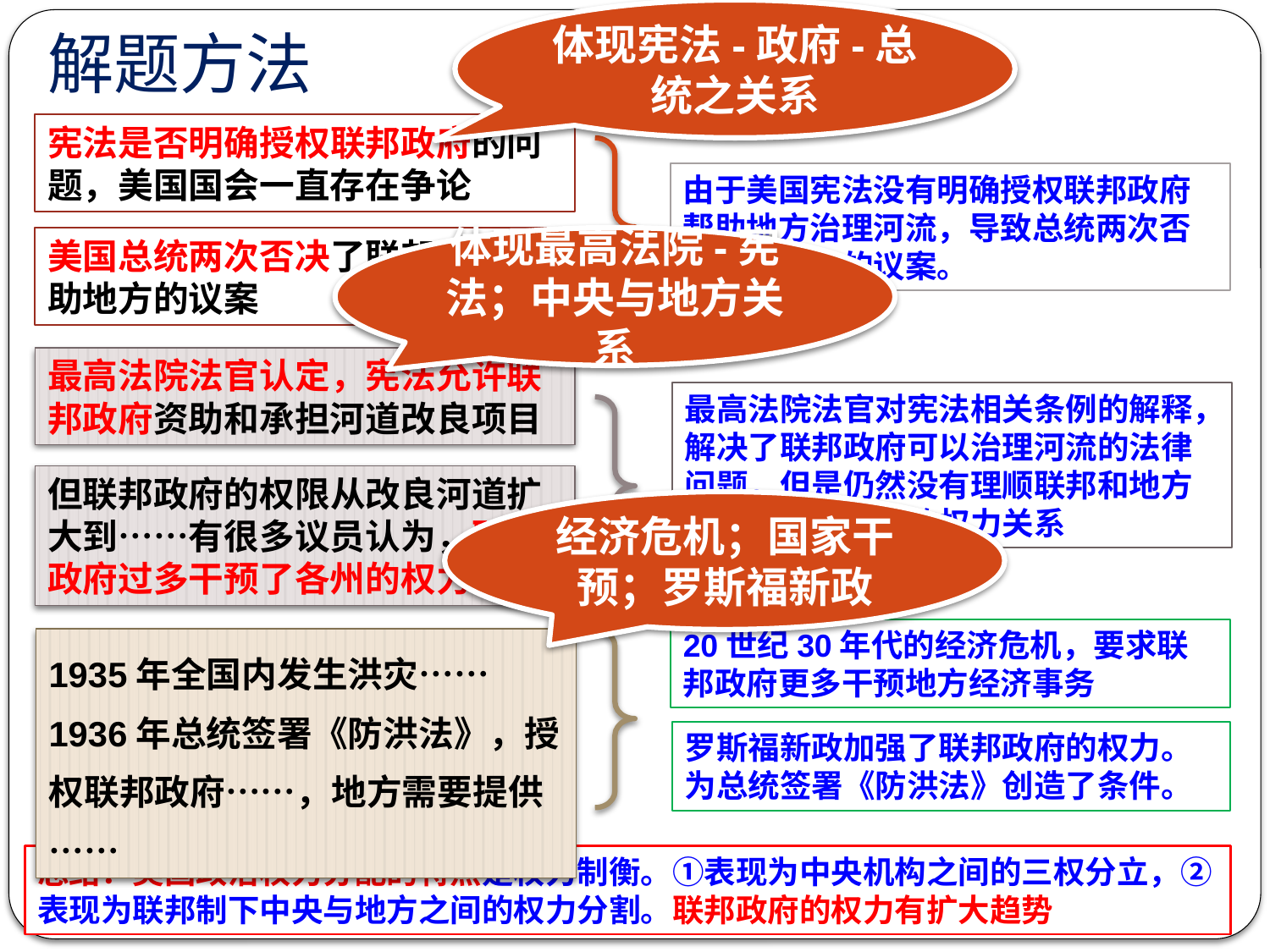

体现宪法-政府-总统之关系
# 解题方法
宪法是否明确授权联邦政府的问题，美国国会一直存在争论

由于美国宪法没有明确授权联邦政府帮助地方治理河流，导致总统两次否决国会提出的议案。
美国总统两次否决了联邦政府资助地方的议案
体现最高法院-宪法；中央与地方关系
最高法院法官认定，宪法允许联邦政府资助和承担河道改良项目
最高法院法官对宪法相关条例的解释，解决了联邦政府可以治理河流的法律问题，但是仍然没有理顺联邦和地方在治理河流方面的权力关系

但联邦政府的权限从改良河道扩大到……有很多议员认为，联邦政府过多干预了各州的权力。
经济危机；国家干预；罗斯福新政
20世纪30年代的经济危机，要求联邦政府更多干预地方经济事务
1935年全国内发生洪灾……1936年总统签署《防洪法》，授权联邦政府……，地方需要提供……

罗斯福新政加强了联邦政府的权力。为总统签署《防洪法》创造了条件。
总结：美国政治权力分配的特点是权力制衡。①表现为中央机构之间的三权分立，②表现为联邦制下中央与地方之间的权力分割。联邦政府的权力有扩大趋势